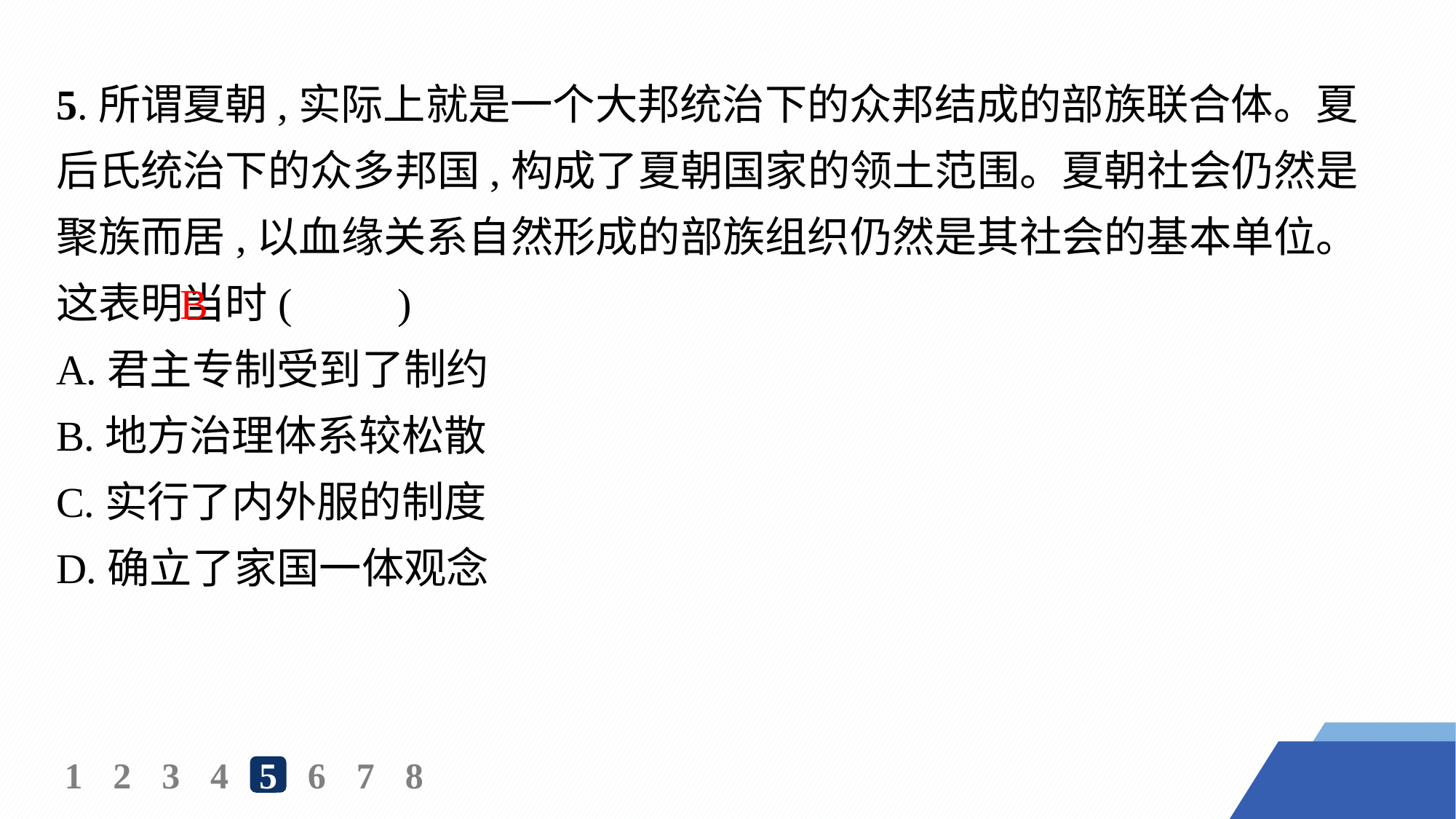

5.所谓夏朝,实际上就是一个大邦统治下的众邦结成的部族联合体。夏后氏统治下的众多邦国,构成了夏朝国家的领土范围。夏朝社会仍然是聚族而居,以血缘关系自然形成的部族组织仍然是其社会的基本单位。这表明当时(　　)
A.君主专制受到了制约
B.地方治理体系较松散
C.实行了内外服的制度
D.确立了家国一体观念
B
1
2
3
4
5
6
7
8